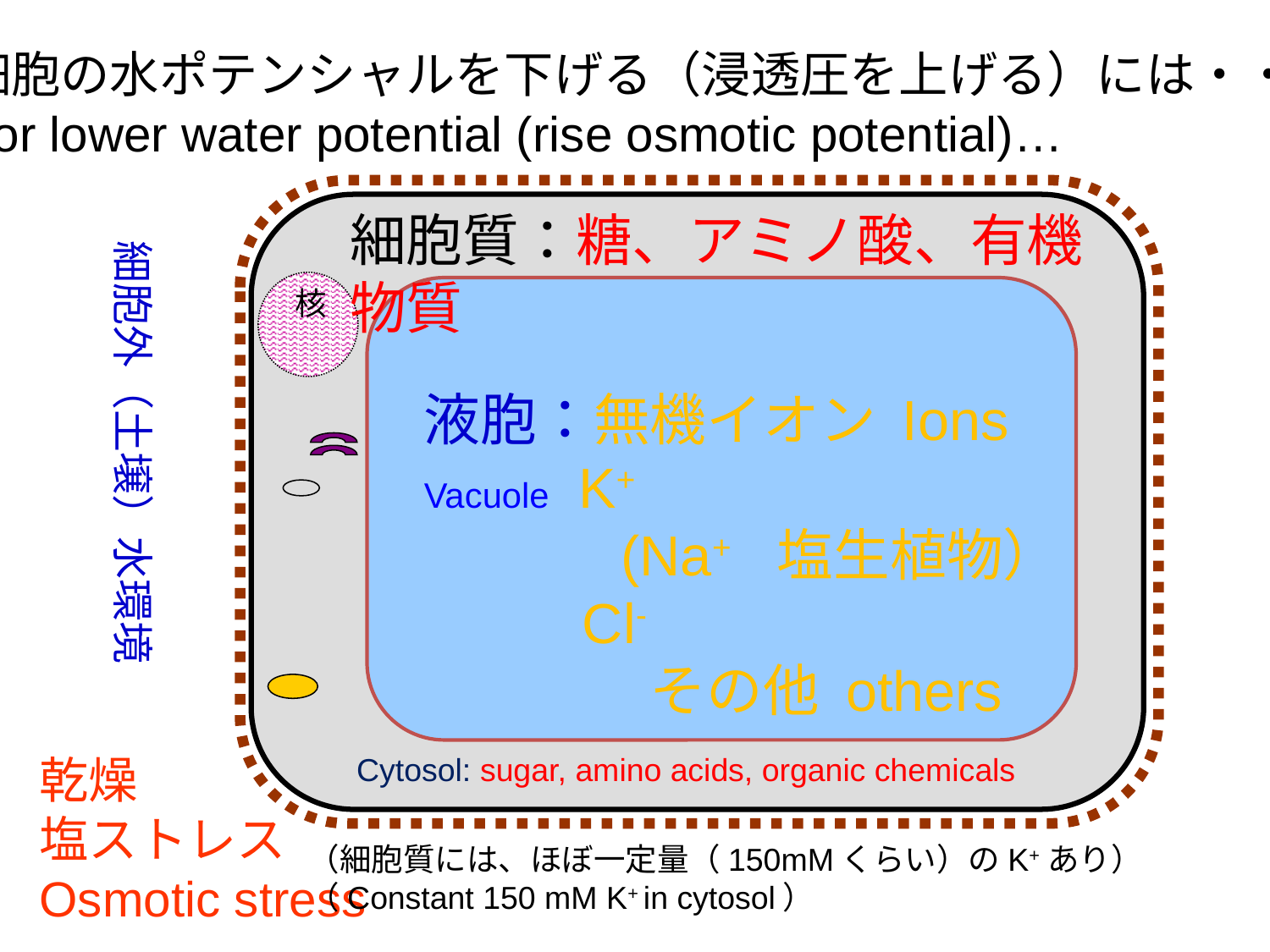

細胞の水ポテンシャルを下げる（浸透圧を上げる）には・・・
For lower water potential (rise osmotic potential)…

細胞質：糖、アミノ酸、有機物質
細胞外（土壌）水環境

核

液胞：無機イオン Ions
Vacuole   K+
	　(Na+　塩生植物）
	  Cl-
　　　　その他 others

乾燥
塩ストレス
Osmotic stress
Cytosol: sugar, amino acids, organic chemicals
（細胞質には、ほぼ一定量（150mMくらい）のK+あり）
（Constant 150 mM K+ in cytosol）